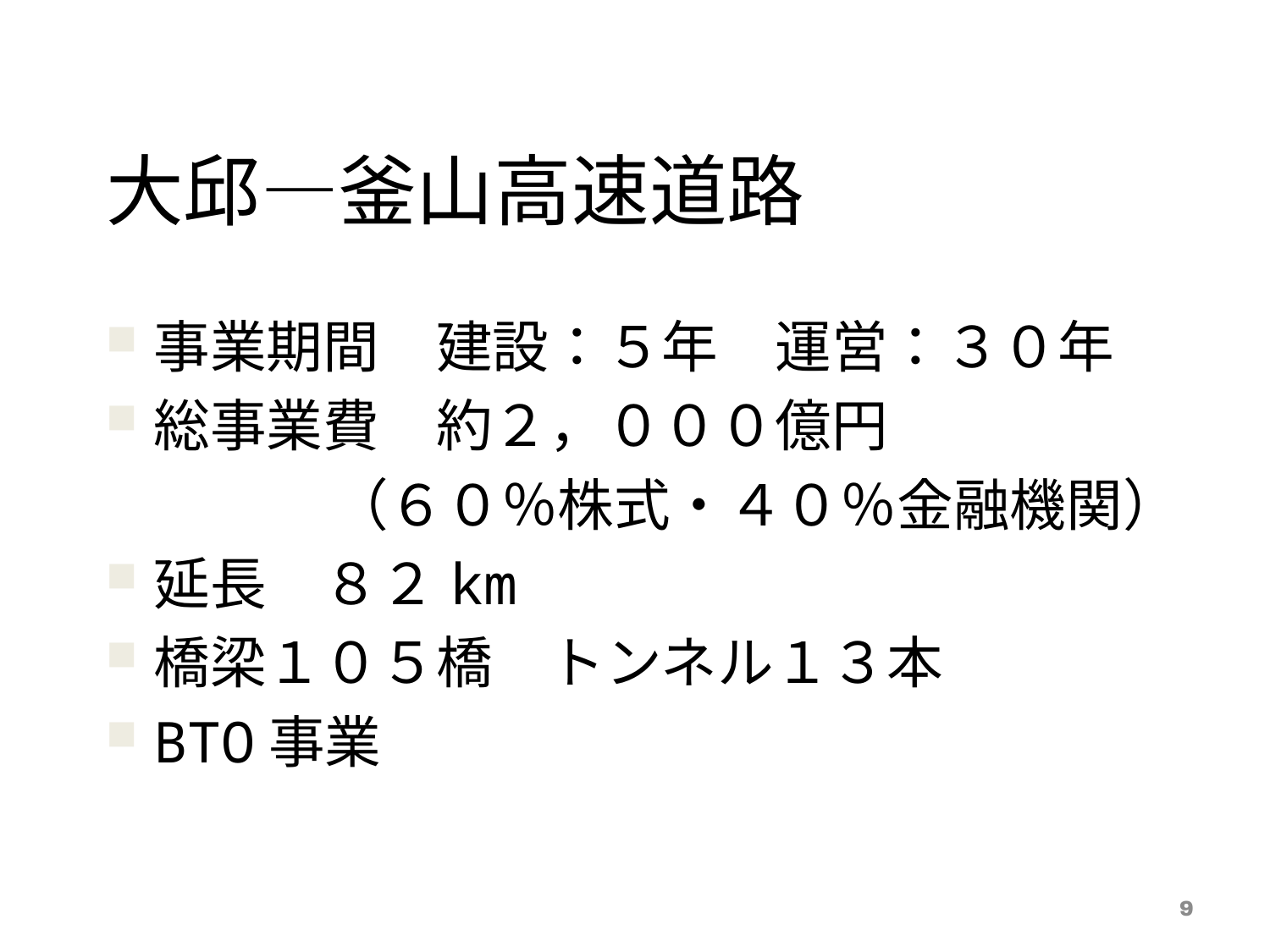

大邱―釜山高速道路
事業期間　建設：５年　運営：３０年
総事業費　約２，０００億円
　　　　（６０％株式・４０％金融機関）
延長　８２km
橋梁１０５橋　トンネル１３本
BTO事業
9